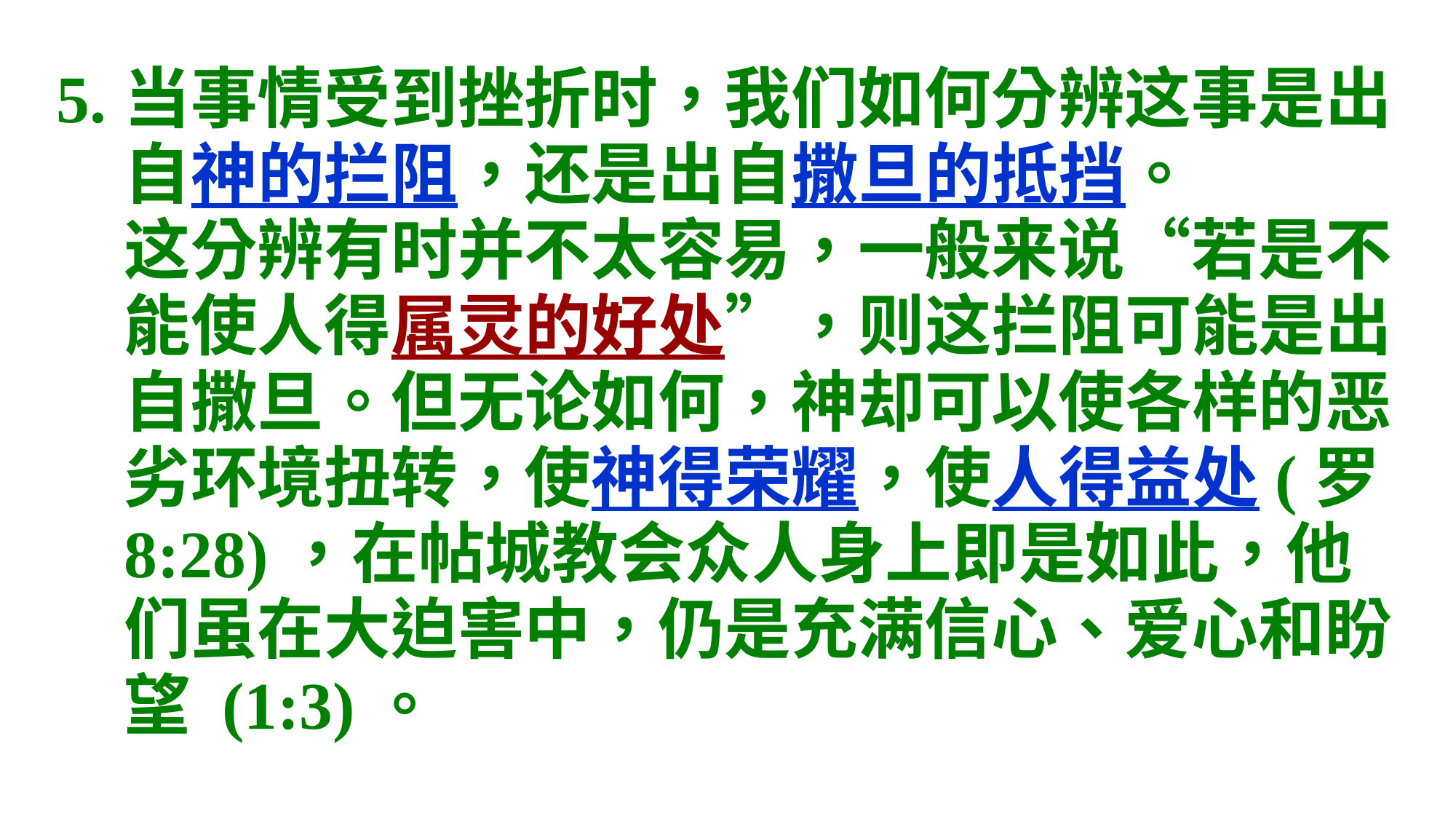

5. 	当事情受到挫折时，我们如何分辨这事是出自神的拦阻，还是出自撒旦的抵挡。
	这分辨有时并不太容易，一般来说“若是不能使人得属灵的好处”，则这拦阻可能是出自撒旦。但无论如何，神却可以使各样的恶劣环境扭转，使神得荣耀，使人得益处(罗8:28)，在帖城教会众人身上即是如此，他们虽在大迫害中，仍是充满信心、爱心和盼望 (1:3)。